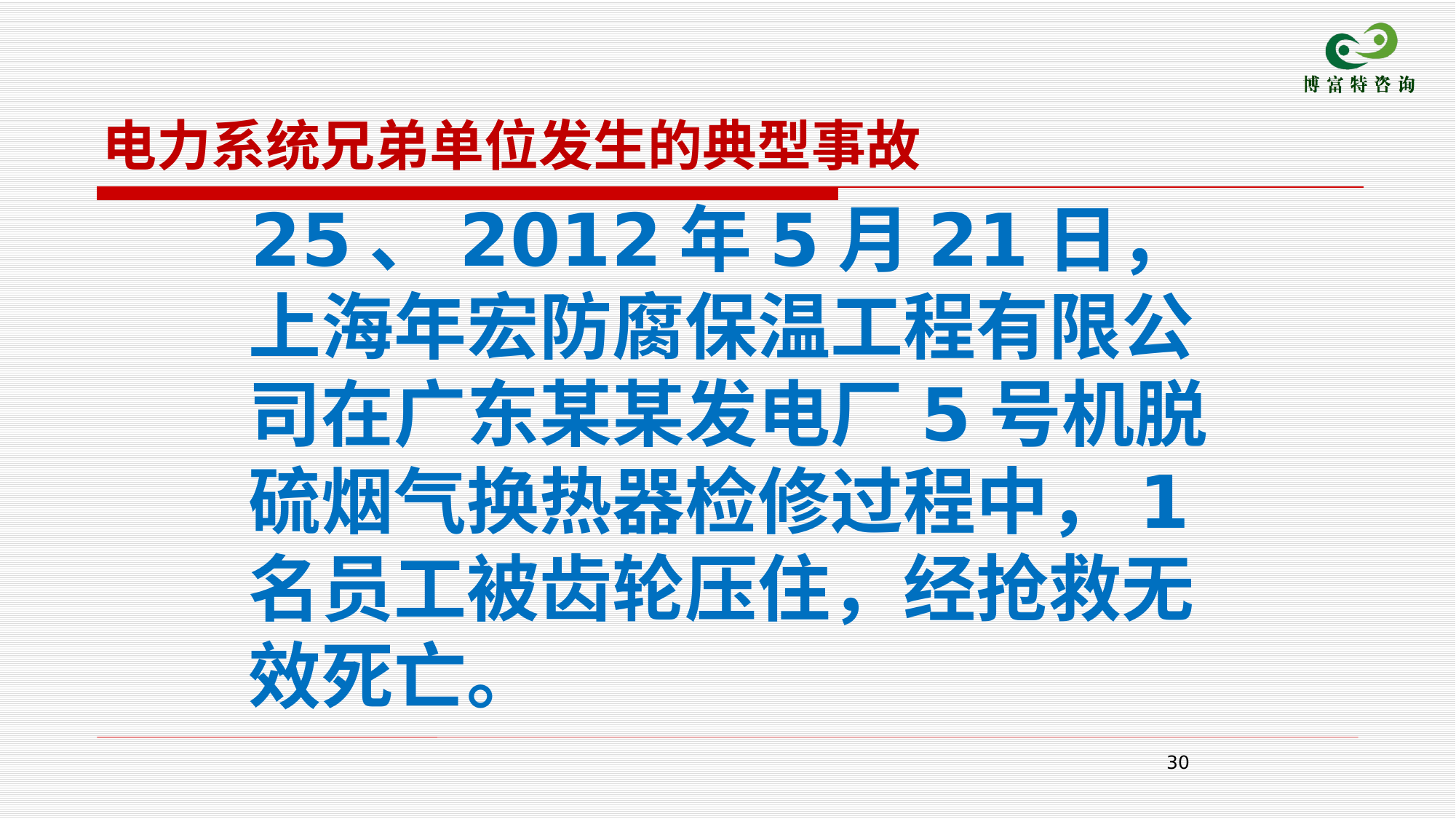

电力系统兄弟单位发生的典型事故
     25、2012年5月21日，上海年宏防腐保温工程有限公司在广东某某发电厂5号机脱硫烟气换热器检修过程中，1名员工被齿轮压住，经抢救无效死亡。

30